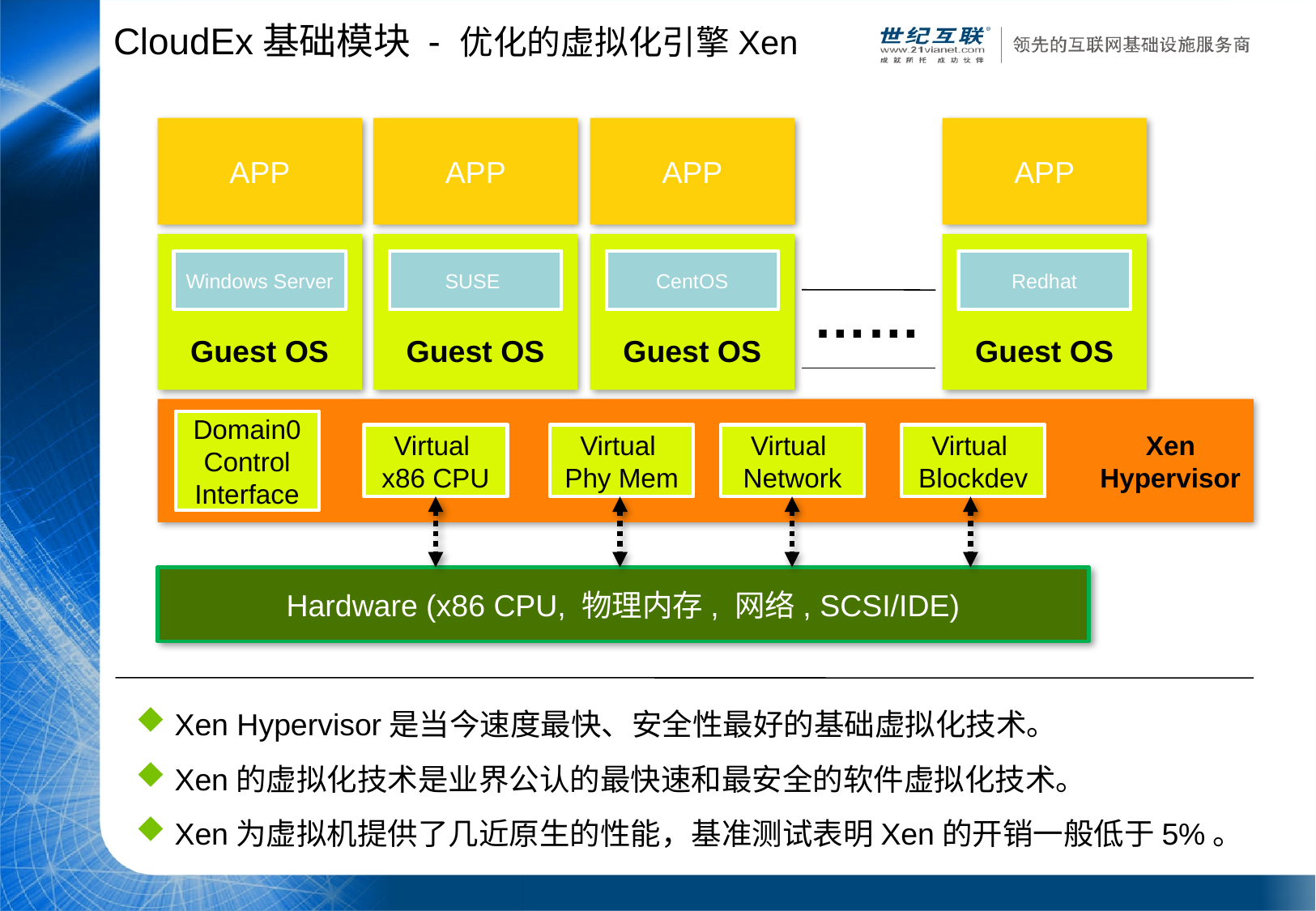

CloudEx基础模块 - 优化的虚拟化引擎Xen

APP
APP
APP
APP

Windows Server
SUSE
CentOS
Redhat
……
Guest OS
Guest OS
Guest OS
Guest OS

Domain0
Control
Interface
Xen
Hypervisor
Virtual
x86 CPU
Virtual
Phy Mem
Virtual
Network
Virtual
Blockdev
Hardware (x86 CPU, 物理内存, 网络, SCSI/IDE)
 Xen Hypervisor是当今速度最快、安全性最好的基础虚拟化技术。
 Xen的虚拟化技术是业界公认的最快速和最安全的软件虚拟化技术。
 Xen为虚拟机提供了几近原生的性能，基准测试表明Xen的开销一般低于5%。